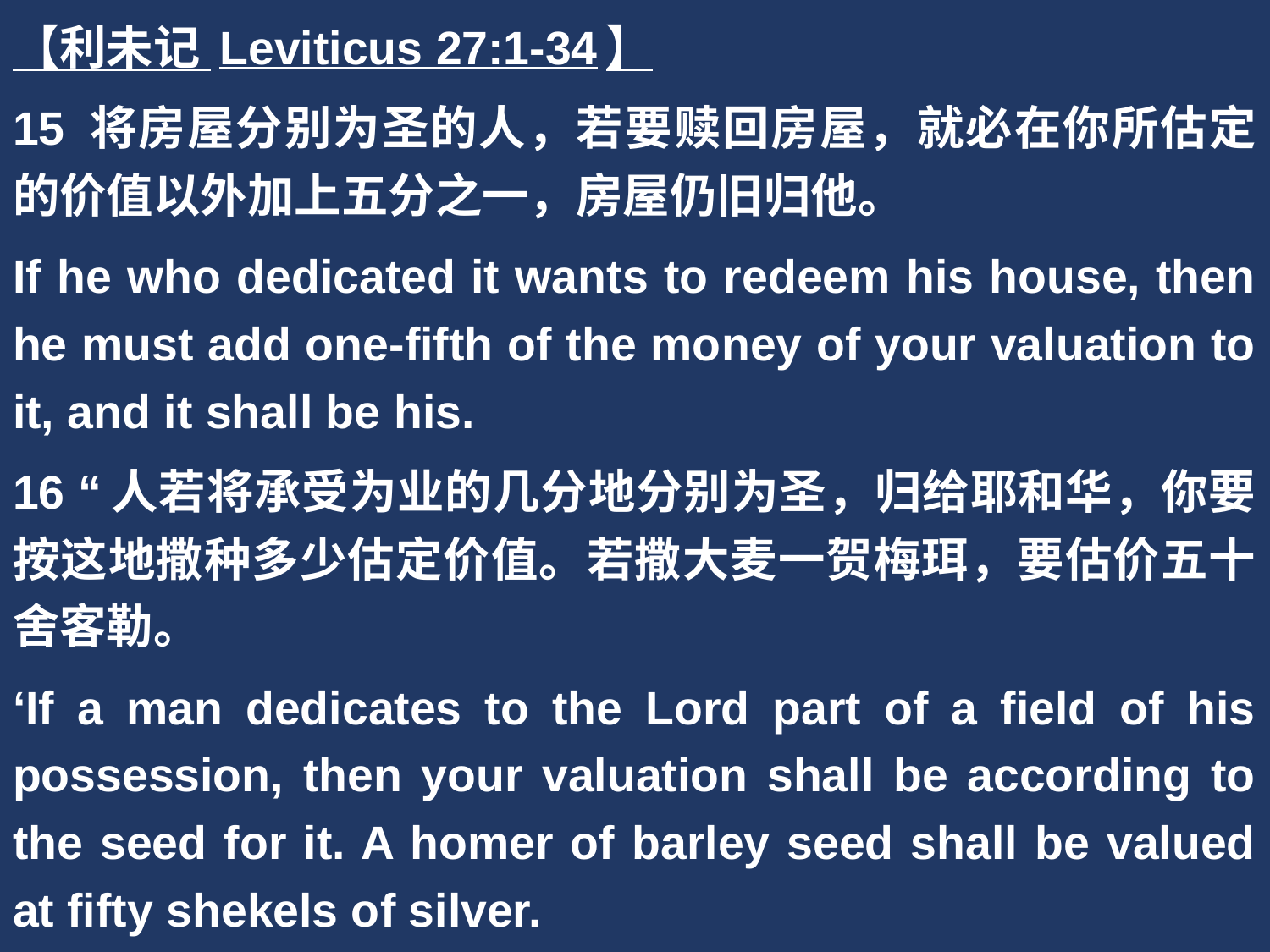

【利未记 Leviticus 27:1-34】
15 将房屋分别为圣的人，若要赎回房屋，就必在你所估定的价值以外加上五分之一，房屋仍旧归他。
If he who dedicated it wants to redeem his house, then he must add one-fifth of the money of your valuation to it, and it shall be his.
16 “人若将承受为业的几分地分别为圣，归给耶和华，你要按这地撒种多少估定价值。若撒大麦一贺梅珥，要估价五十舍客勒。
‘If a man dedicates to the Lord part of a field of his possession, then your valuation shall be according to the seed for it. A homer of barley seed shall be valued at fifty shekels of silver.